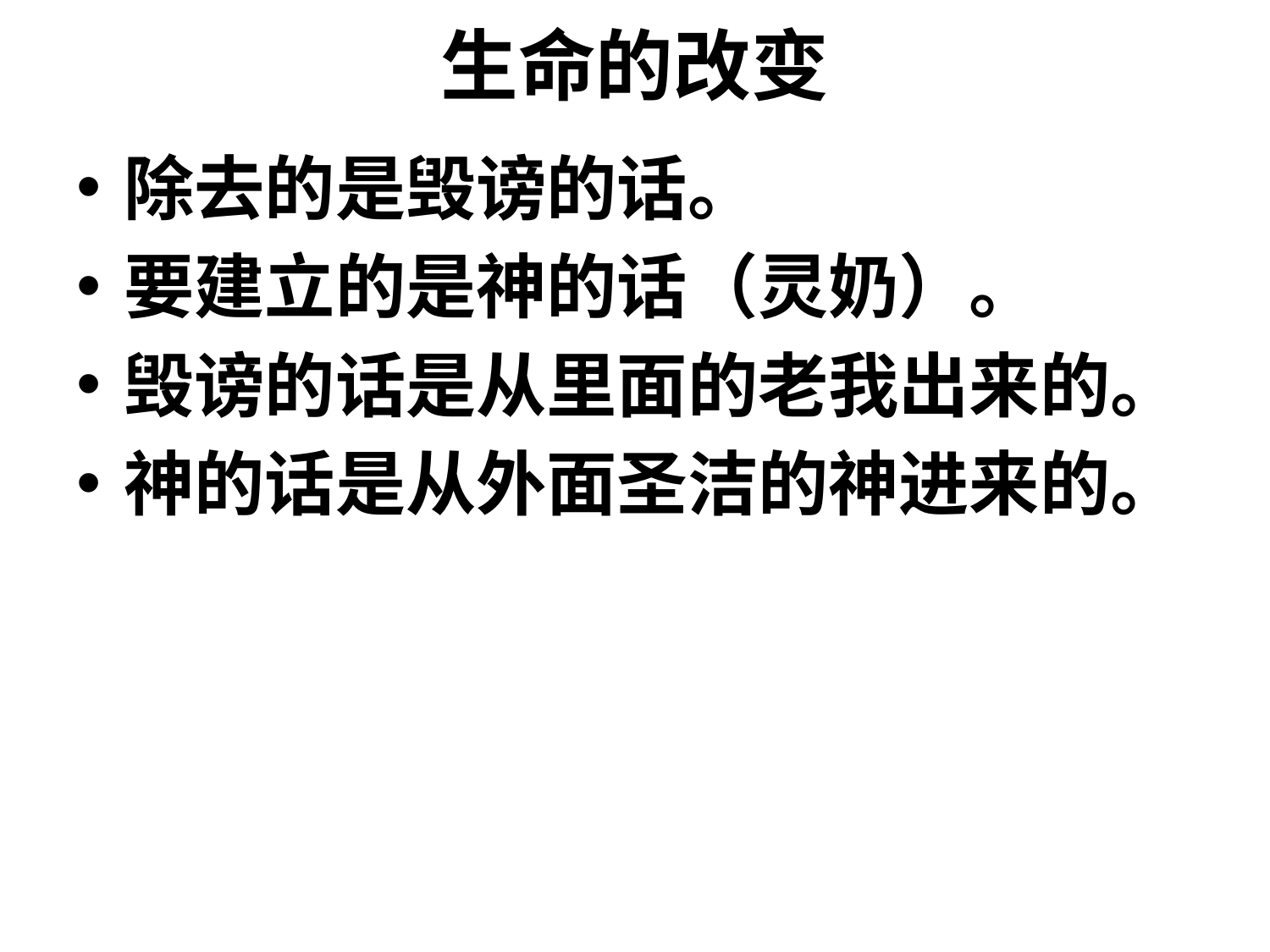

# 生命的改变
除去的是毁谤的话。
要建立的是神的话（灵奶）。
毁谤的话是从里面的老我出来的。
神的话是从外面圣洁的神进来的。